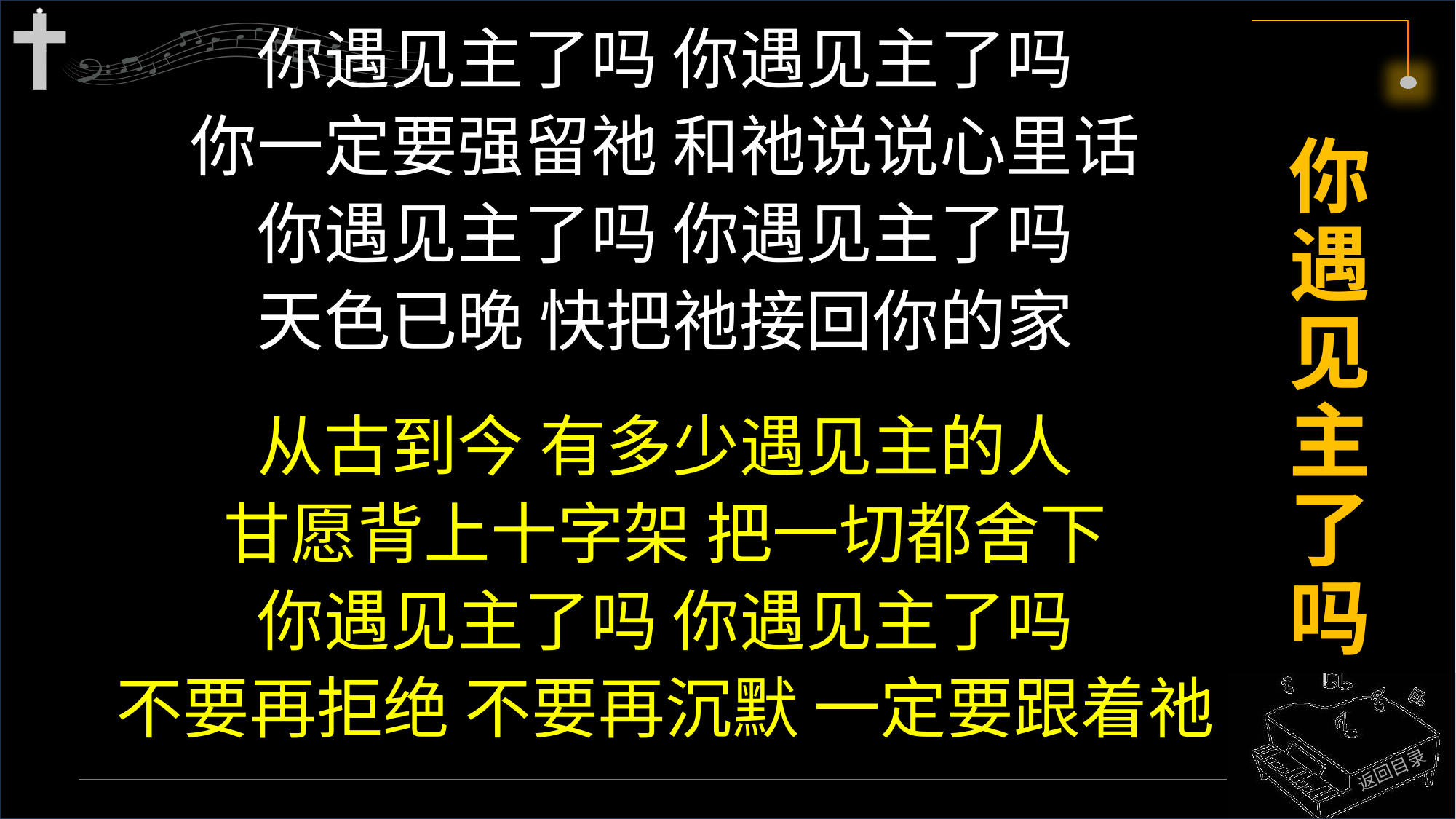

你遇见主了吗 你遇见主了吗
你一定要强留祂 和祂说说心里话
你遇见主了吗 你遇见主了吗
天色已晚 快把祂接回你的家

从古到今 有多少遇见主的人
甘愿背上十字架 把一切都舍下
你遇见主了吗 你遇见主了吗
不要再拒绝 不要再沉默 一定要跟着祂
# 你遇见主了吗